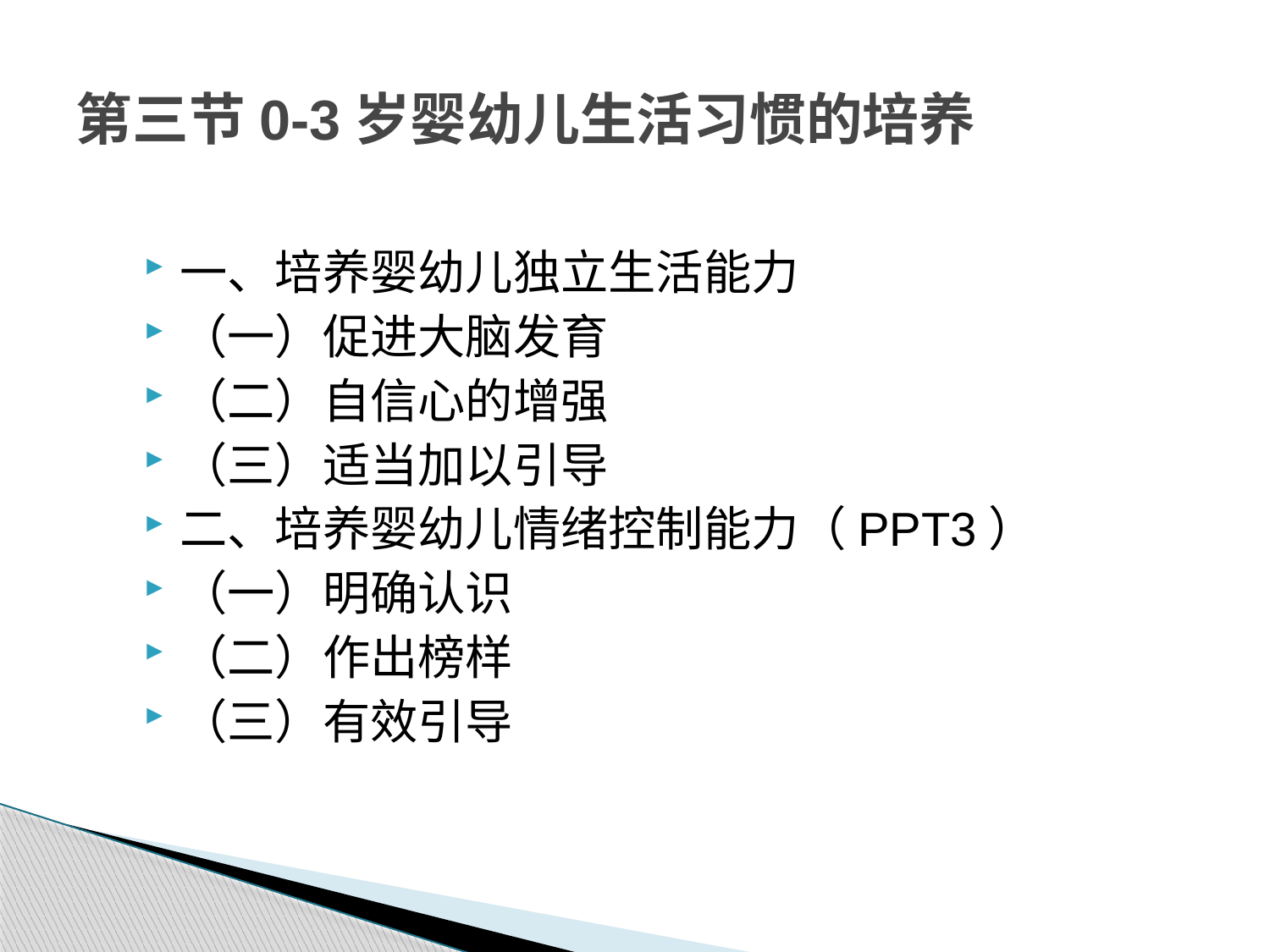

# 第三节0-3岁婴幼儿生活习惯的培养
一、培养婴幼儿独立生活能力
（一）促进大脑发育
（二）自信心的增强
（三）适当加以引导
二、培养婴幼儿情绪控制能力（PPT3）
（一）明确认识
（二）作出榜样
（三）有效引导